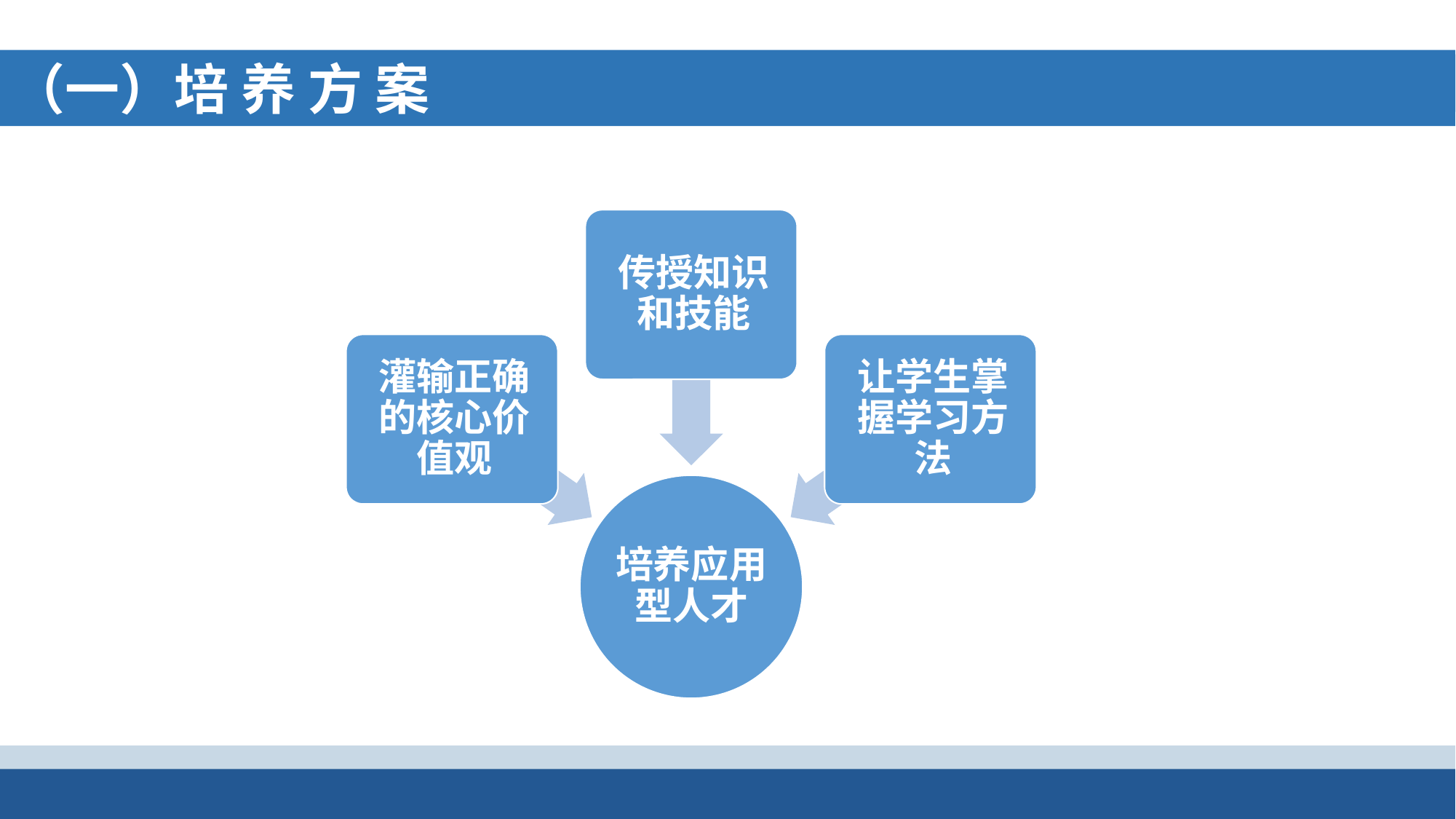

（一）培 养 方 案
1、目标与手段的关系
培养应用型人才
灌输正确的核心价值观
传授知识和技能
让学生掌握学习方法